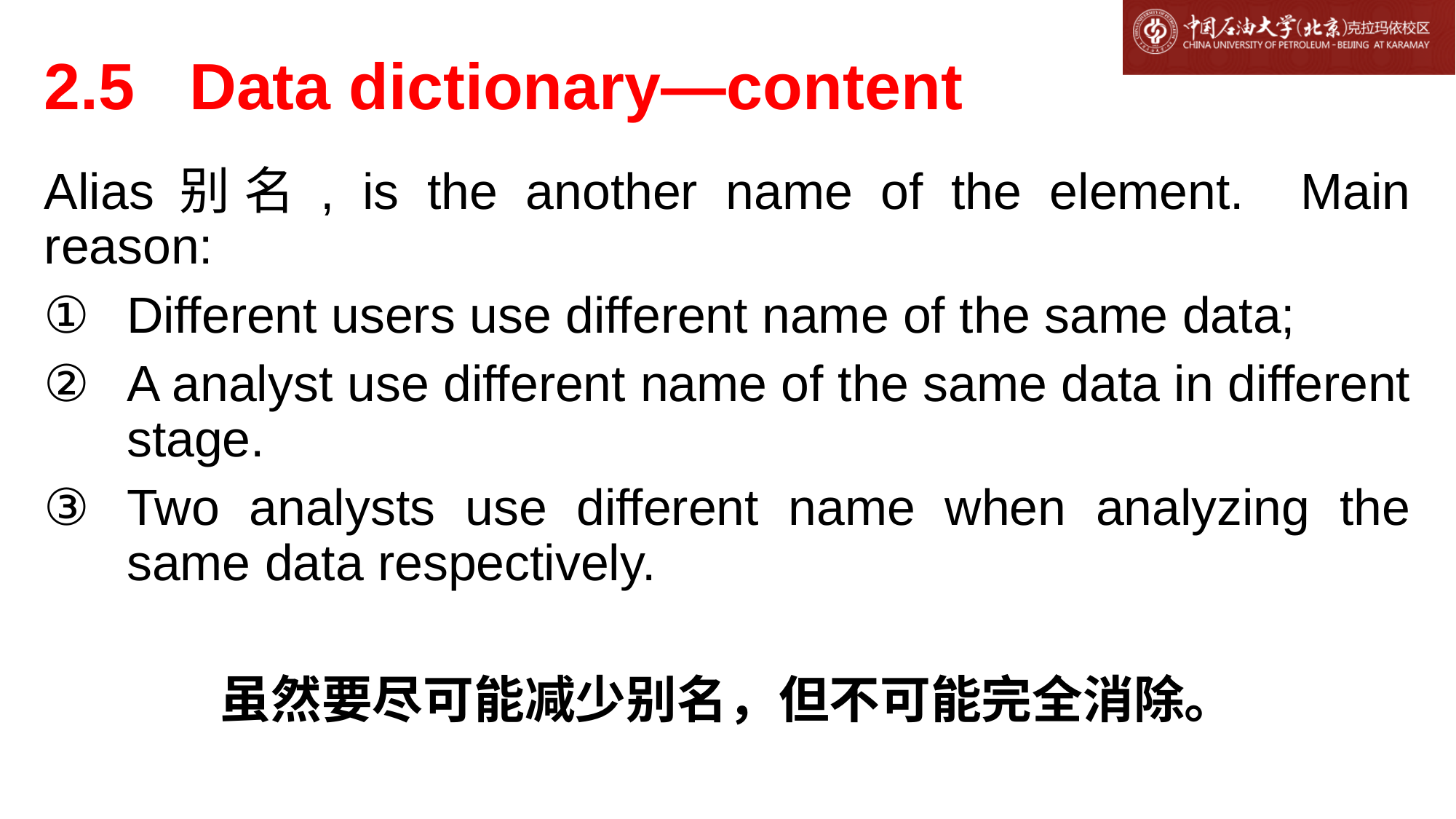

# 2.5   Data dictionary—content
Alias别名, is the another name of the element.  Main reason:
Different users use different name of the same data;
A analyst use different name of the same data in different stage.
Two analysts use different name when analyzing the same data respectively.

虽然要尽可能减少别名，但不可能完全消除。